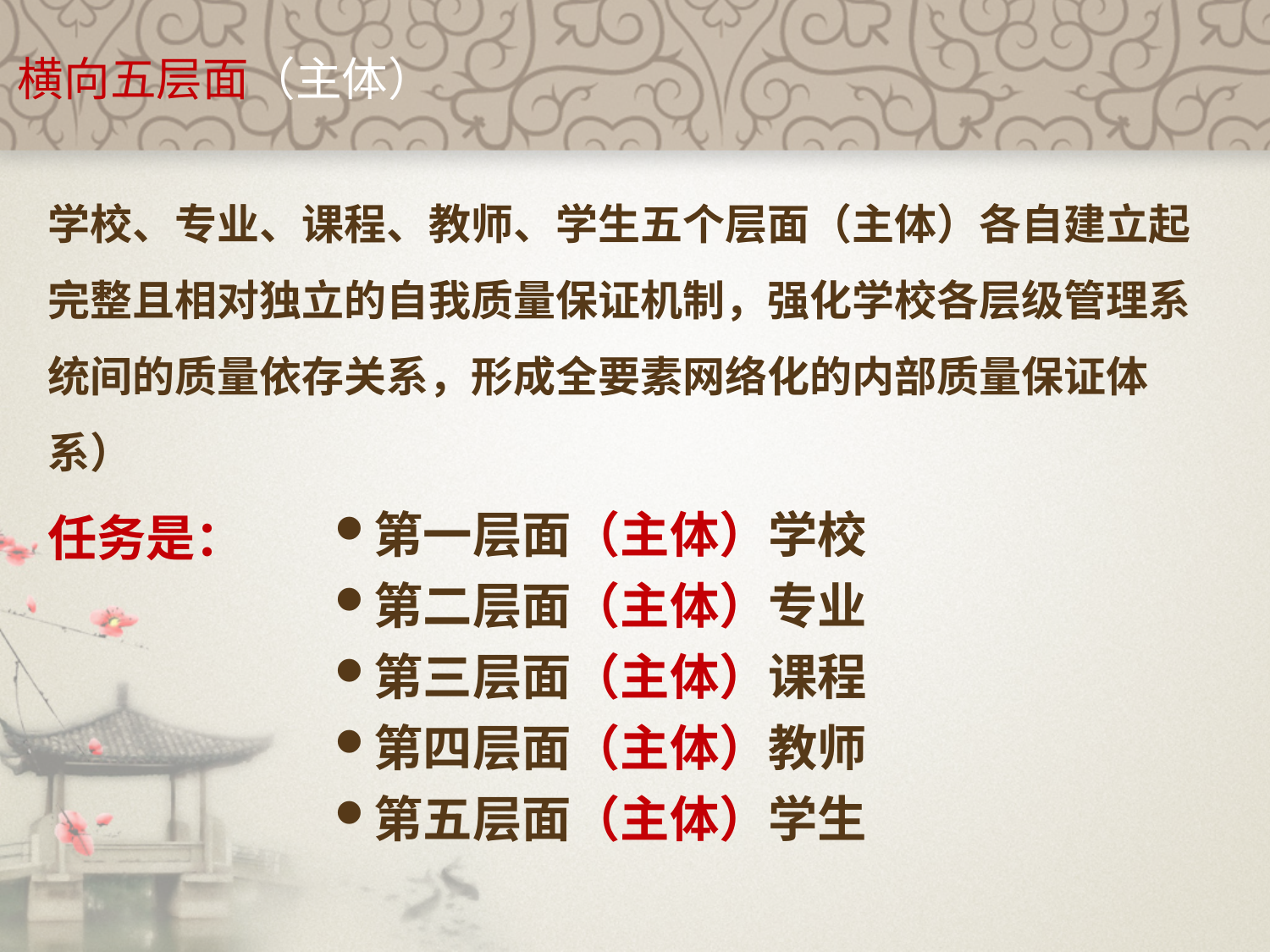

# 横向五层面（主体）
学校、专业、课程、教师、学生五个层面（主体）各自建立起完整且相对独立的自我质量保证机制，强化学校各层级管理系统间的质量依存关系，形成全要素网络化的内部质量保证体系）
任务是：
第一层面（主体）学校
第二层面（主体）专业
第三层面（主体）课程
第四层面（主体）教师
第五层面（主体）学生